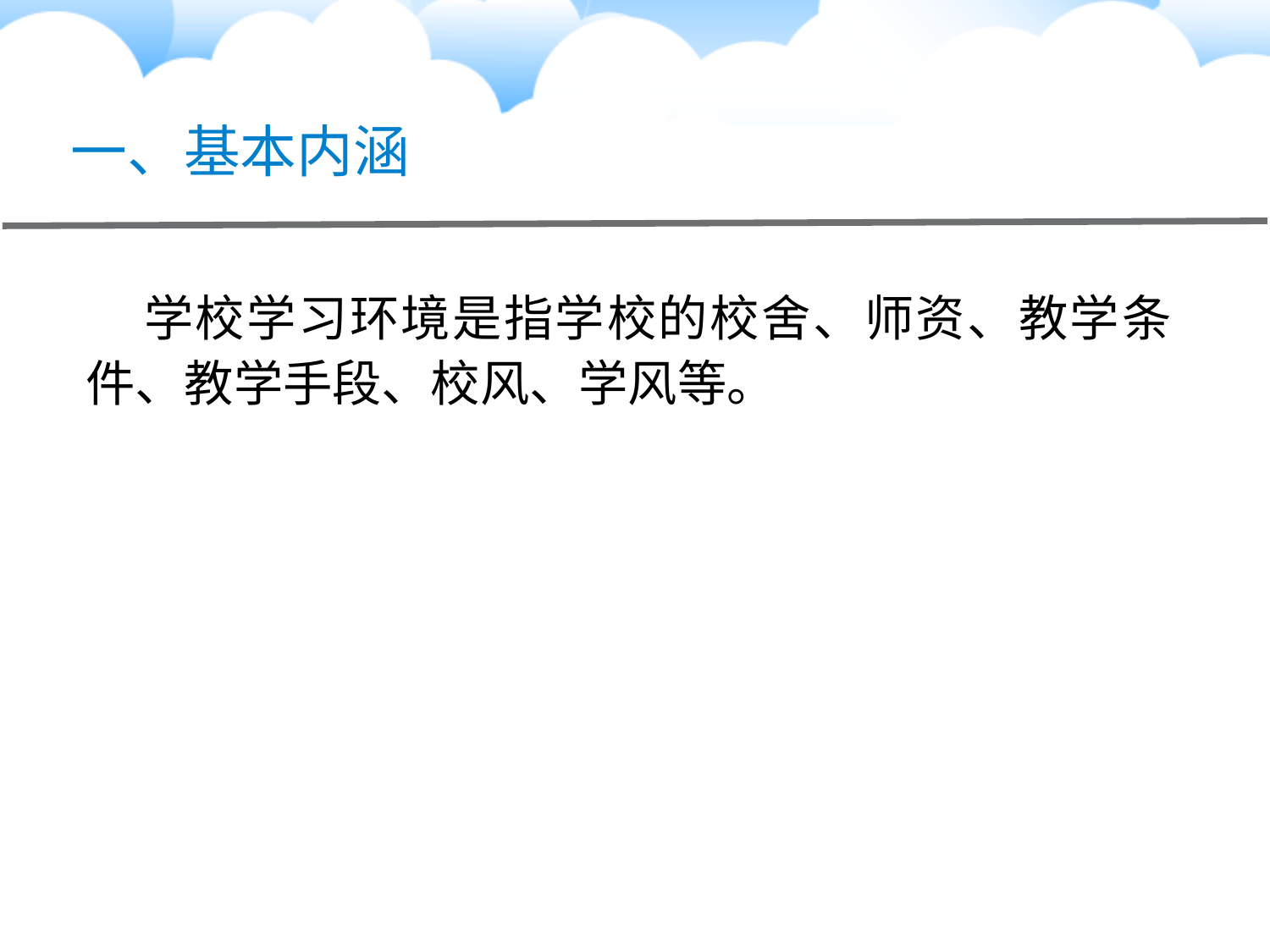

# 一、基本内涵
 　学校学习环境是指学校的校舍、师资、教学条件、教学手段、校风、学风等。